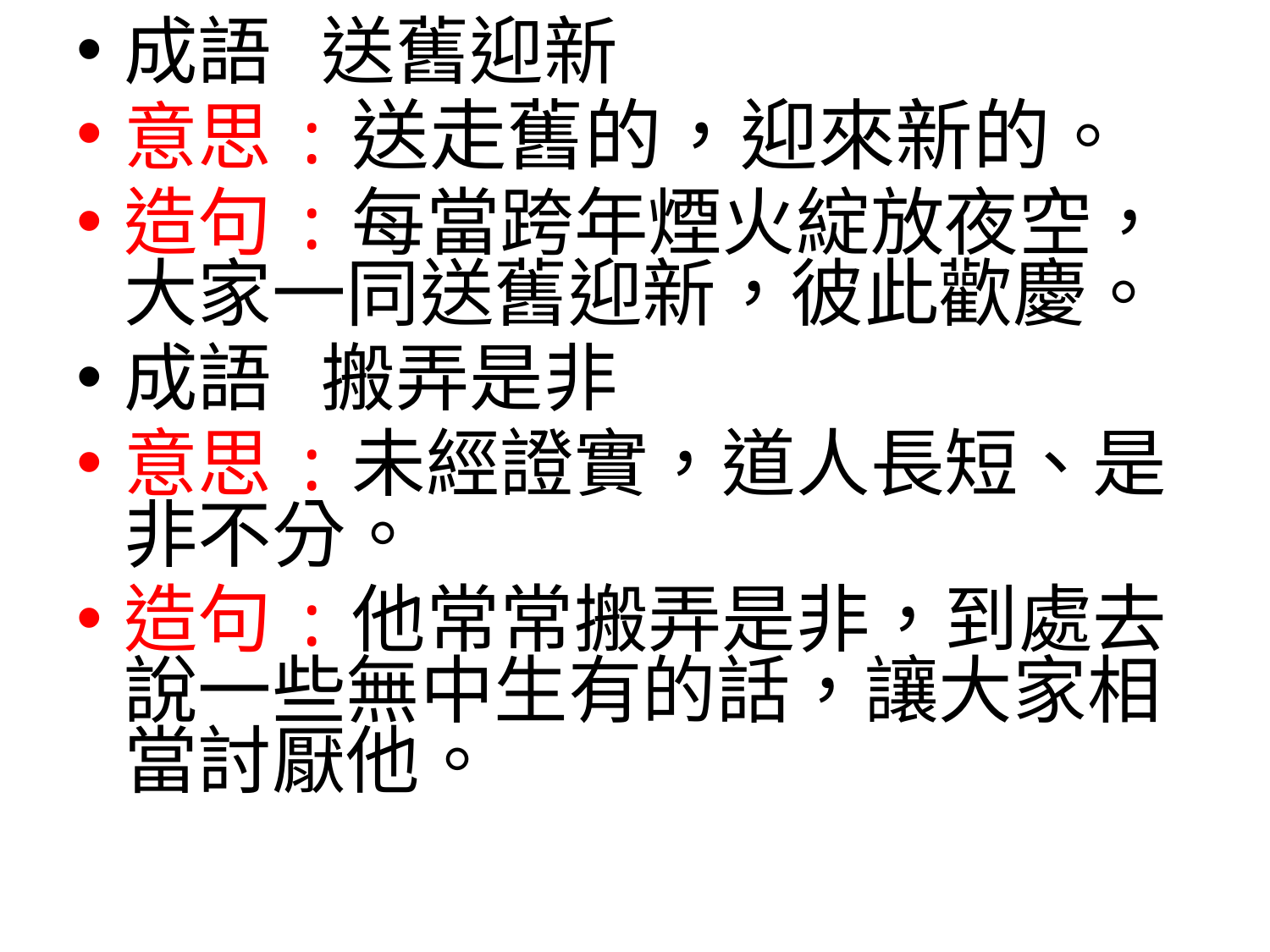

成語   送舊迎新
意思:送走舊的，迎來新的。
造句:每當跨年煙火綻放夜空，大家一同送舊迎新，彼此歡慶。
成語   搬弄是非
意思:未經證實，道人長短、是非不分。
造句:他常常搬弄是非，到處去說一些無中生有的話，讓大家相當討厭他。